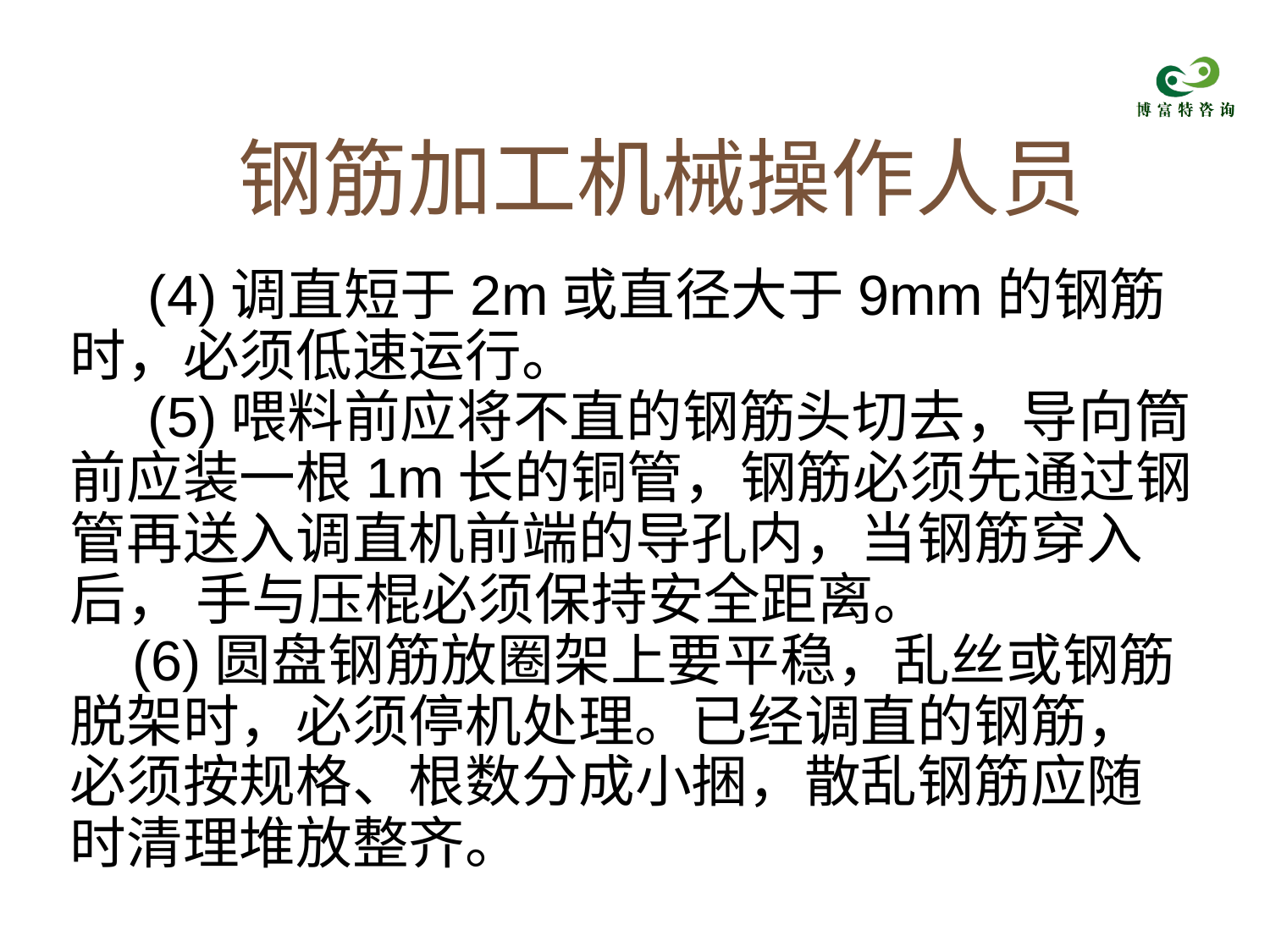

钢筋加工机械操作人员
     (4)调直短于2m或直径大于9mm的钢筋时，必须低速运行。
     (5)喂料前应将不直的钢筋头切去，导向筒前应装一根1m长的铜管，钢筋必须先通过钢管再送入调直机前端的导孔内，当钢筋穿入后， 手与压棍必须保持安全距离。
    (6)圆盘钢筋放圈架上要平稳，乱丝或钢筋脱架时，必须停机处理。已经调直的钢筋，必须按规格、根数分成小捆，散乱钢筋应随时清理堆放整齐。